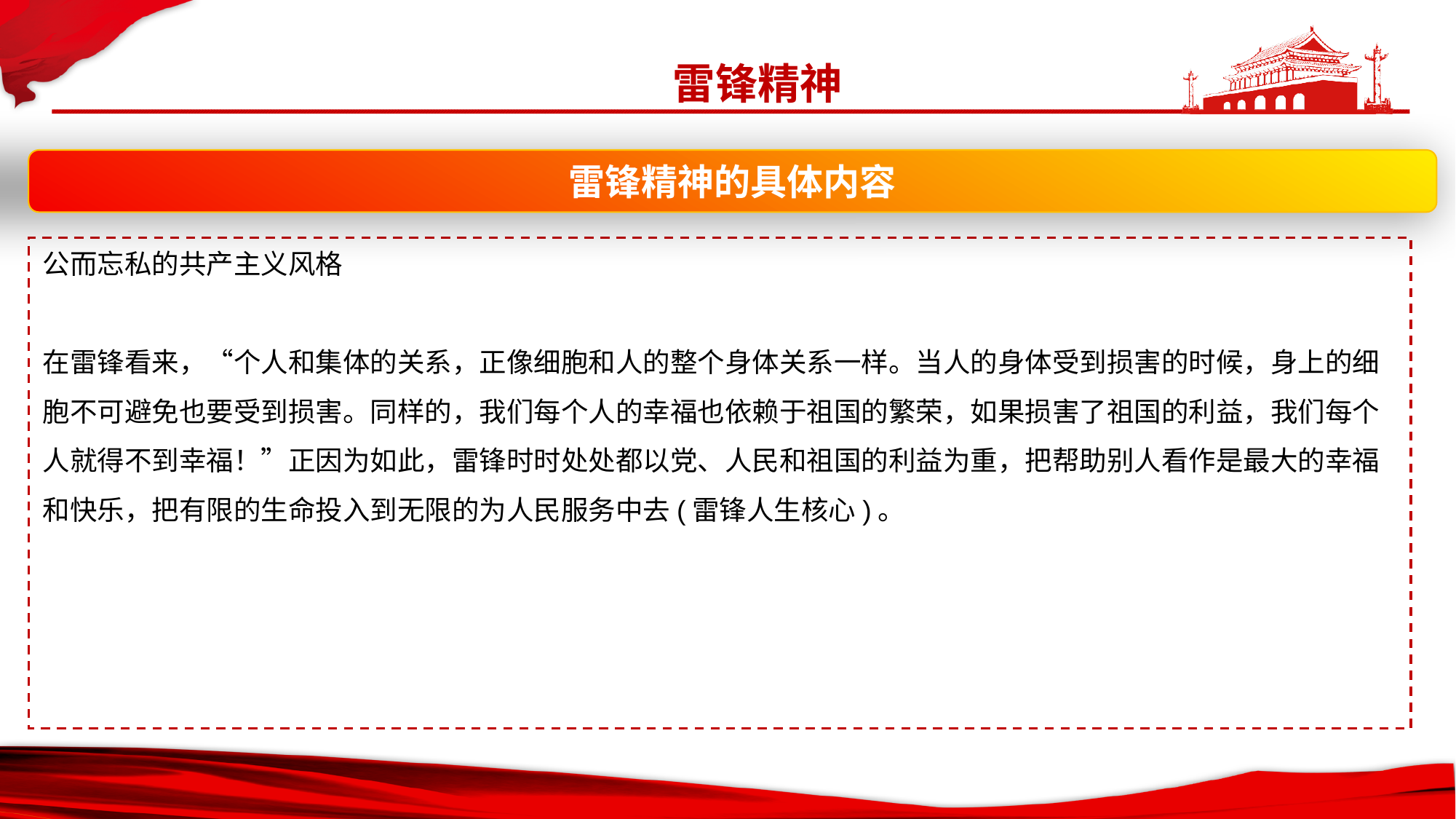

雷锋精神
雷锋精神的具体内容
公而忘私的共产主义风格

在雷锋看来，“个人和集体的关系，正像细胞和人的整个身体关系一样。当人的身体受到损害的时候，身上的细胞不可避免也要受到损害。同样的，我们每个人的幸福也依赖于祖国的繁荣，如果损害了祖国的利益，我们每个人就得不到幸福！”正因为如此，雷锋时时处处都以党、人民和祖国的利益为重，把帮助别人看作是最大的幸福和快乐，把有限的生命投入到无限的为人民服务中去(雷锋人生核心)。